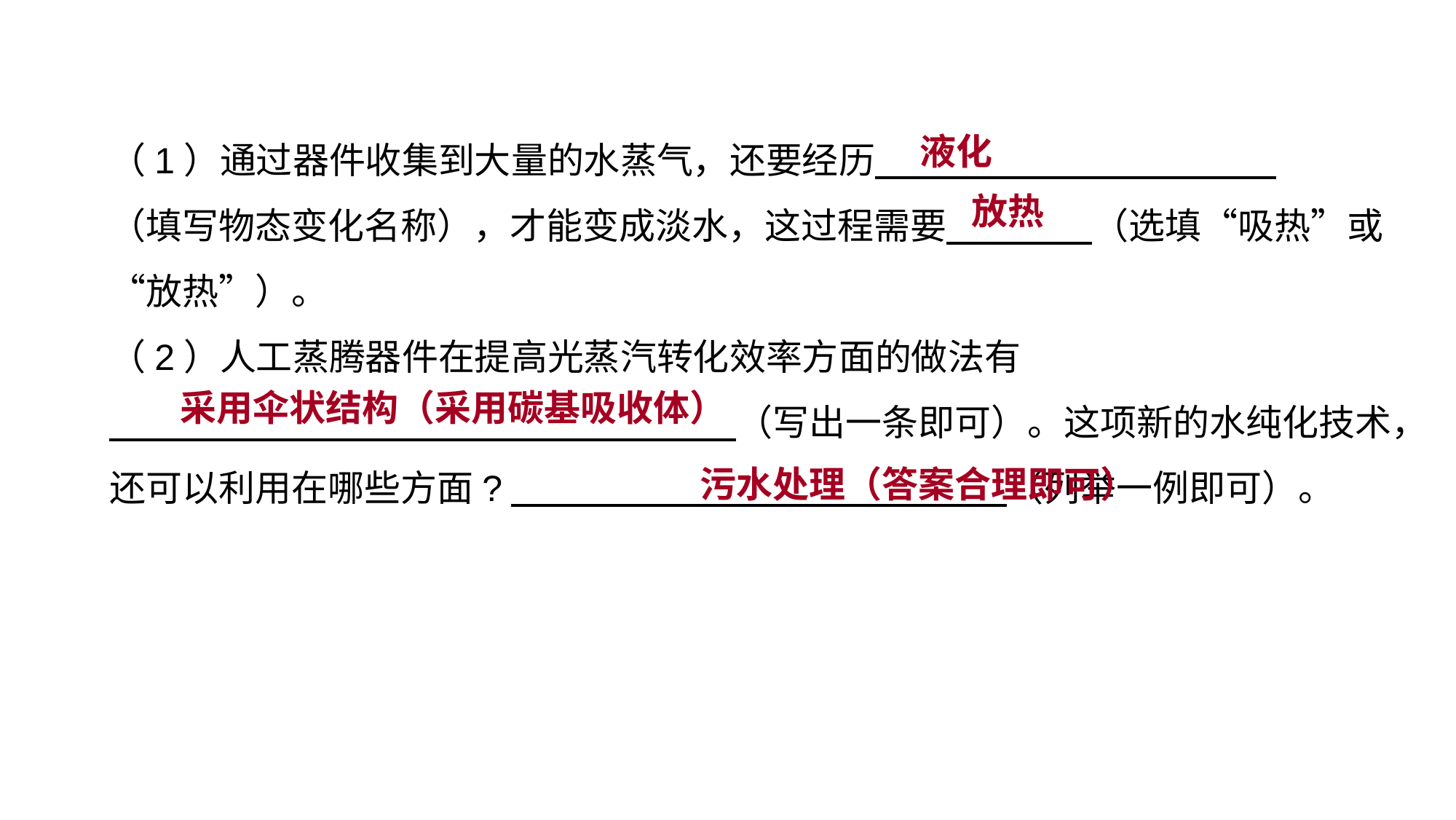

液化
（1）通过器件收集到大量的水蒸气，还要经历
（填写物态变化名称），才能变成淡水，这过程需要　　　　（选填“吸热”或“放热”）。
（2）人工蒸腾器件在提高光蒸汽转化效率方面的做法有
　　　　　　                                         　　（写出一条即可）。这项新的水纯化技术，还可以利用在哪些方面?　　　　                         　　　　（列举一例即可）。
放热
真题回顾 把握考向
采用伞状结构（采用碳基吸收体）
污水处理（答案合理即可）